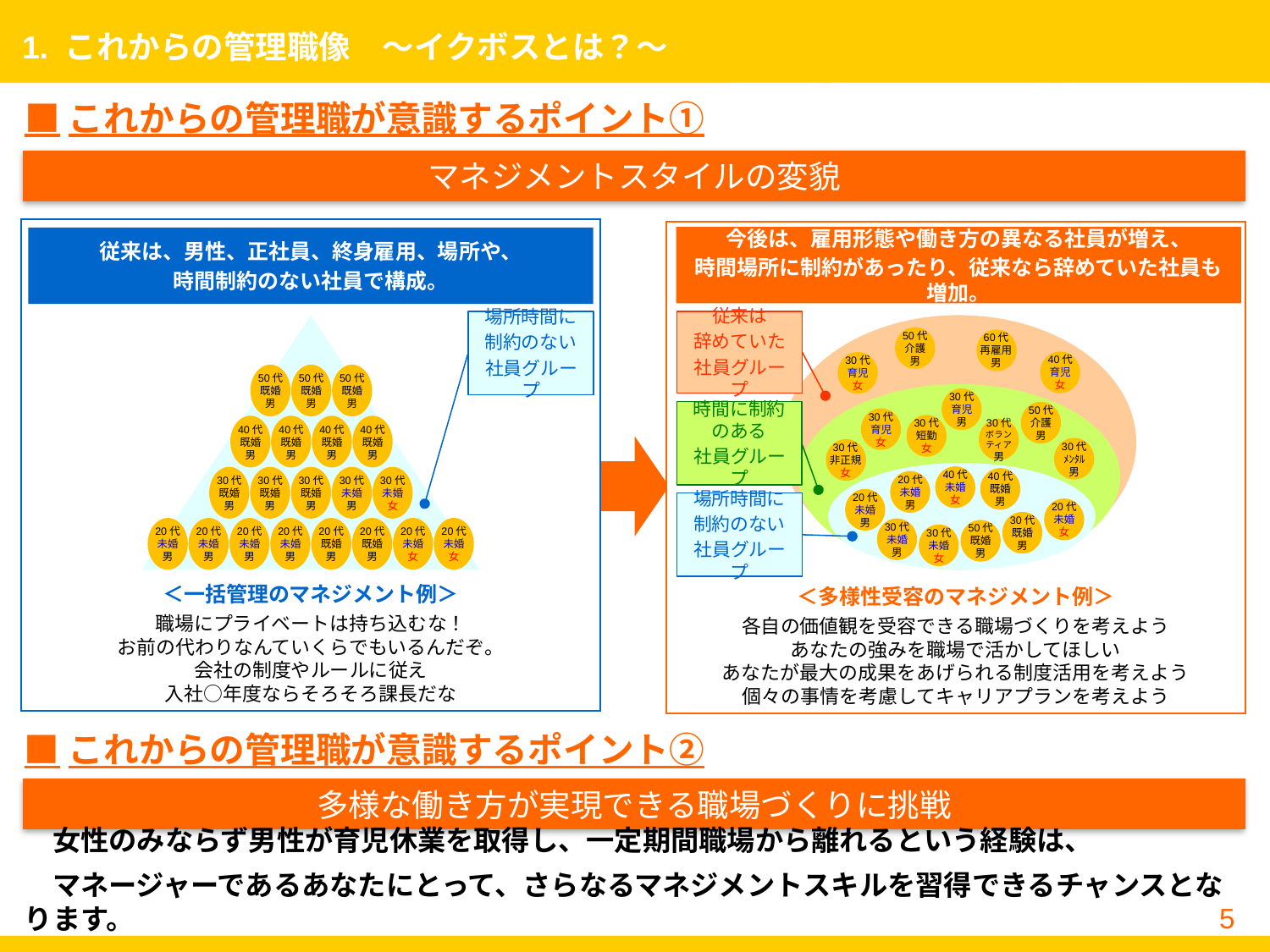

# 1. これからの管理職像　～イクボスとは？～
■これからの管理職が意識するポイント①
マネジメントスタイルの変貌
＜一括管理のマネジメント例＞
職場にプライベートは持ち込むな！
お前の代わりなんていくらでもいるんだぞ。
会社の制度やルールに従え
入社○年度ならそろそろ課長だな
＜多様性受容のマネジメント例＞
各自の価値観を受容できる職場づくりを考えよう
あなたの強みを職場で活かしてほしい
あなたが最大の成果をあげられる制度活用を考えよう
個々の事情を考慮してキャリアプランを考えよう
今後は、雇用形態や働き方の異なる社員が増え、
時間場所に制約があったり、従来なら辞めていた社員も増加。
従来は、男性、正社員、終身雇用、場所や、
時間制約のない社員で構成。
場所時間に
制約のない
社員グループ
従来は
辞めていた
社員グループ

50代
既婚
男

50代
既婚
男

50代
既婚
男

40代
既婚
男

40代
既婚
男

40代
既婚
男

40代
既婚
男

30代
既婚
男

30代
既婚
男

30代
既婚
男

30代
未婚
男

30代
未婚
女

20代
未婚
男

20代
未婚
男

20代
未婚
男

20代
未婚
男

20代
既婚
男

20代
既婚
男

20代
未婚
女

20代
未婚
女

50代
介護
男

60代
再雇用
男

40代
育児女

30代
育児女

30代
育児男

50代
介護
男

30代
育児女

30代短勤女

30代
ボランティア男

30代
ﾒﾝﾀﾙ男

30代
非正規
女

40代
未婚
女

40代
既婚
男

20代
未婚
男

20代
未婚
男

20代
未婚
女

30代
既婚
男

30代
未婚
男

50代
既婚
男

30代
未婚
女
時間に制約のある
社員グループ

場所時間に
制約のない
社員グループ
■これからの管理職が意識するポイント②
多様な働き方が実現できる職場づくりに挑戦
　女性のみならず男性が育児休業を取得し、一定期間職場から離れるという経験は、
　マネージャーであるあなたにとって、さらなるマネジメントスキルを習得できるチャンスとなります。
5